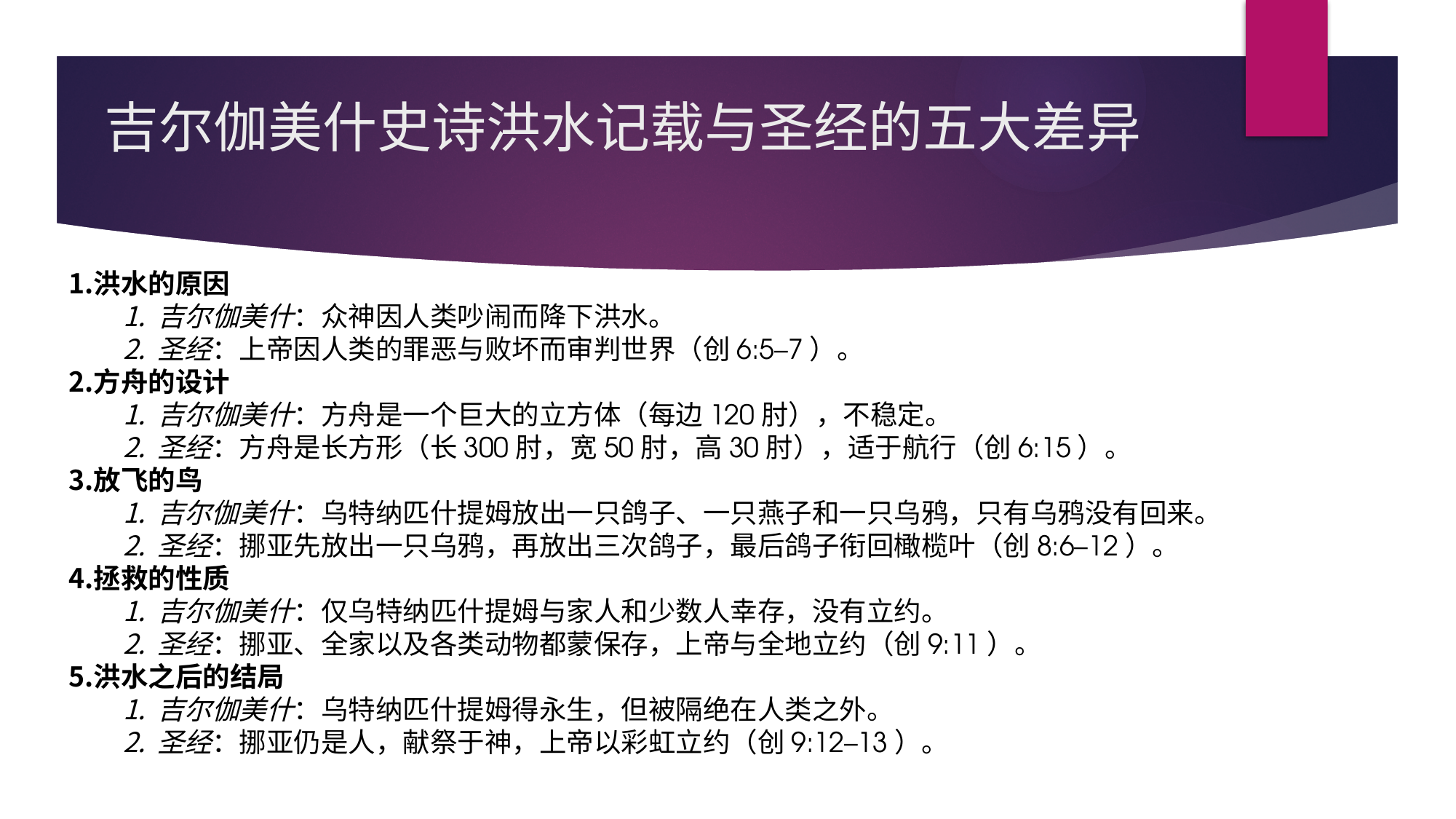

# 吉尔伽美什史诗洪水记载与圣经的五大差异
洪水的原因
吉尔伽美什：众神因人类吵闹而降下洪水。
圣经：上帝因人类的罪恶与败坏而审判世界（创6:5–7）。
方舟的设计
吉尔伽美什：方舟是一个巨大的立方体（每边120肘），不稳定。
圣经：方舟是长方形（长300肘，宽50肘，高30肘），适于航行（创6:15）。
放飞的鸟
吉尔伽美什：乌特纳匹什提姆放出一只鸽子、一只燕子和一只乌鸦，只有乌鸦没有回来。
圣经：挪亚先放出一只乌鸦，再放出三次鸽子，最后鸽子衔回橄榄叶（创8:6–12）。
拯救的性质
吉尔伽美什：仅乌特纳匹什提姆与家人和少数人幸存，没有立约。
圣经：挪亚、全家以及各类动物都蒙保存，上帝与全地立约（创9:11）。
洪水之后的结局
吉尔伽美什：乌特纳匹什提姆得永生，但被隔绝在人类之外。
圣经：挪亚仍是人，献祭于神，上帝以彩虹立约（创9:12–13）。